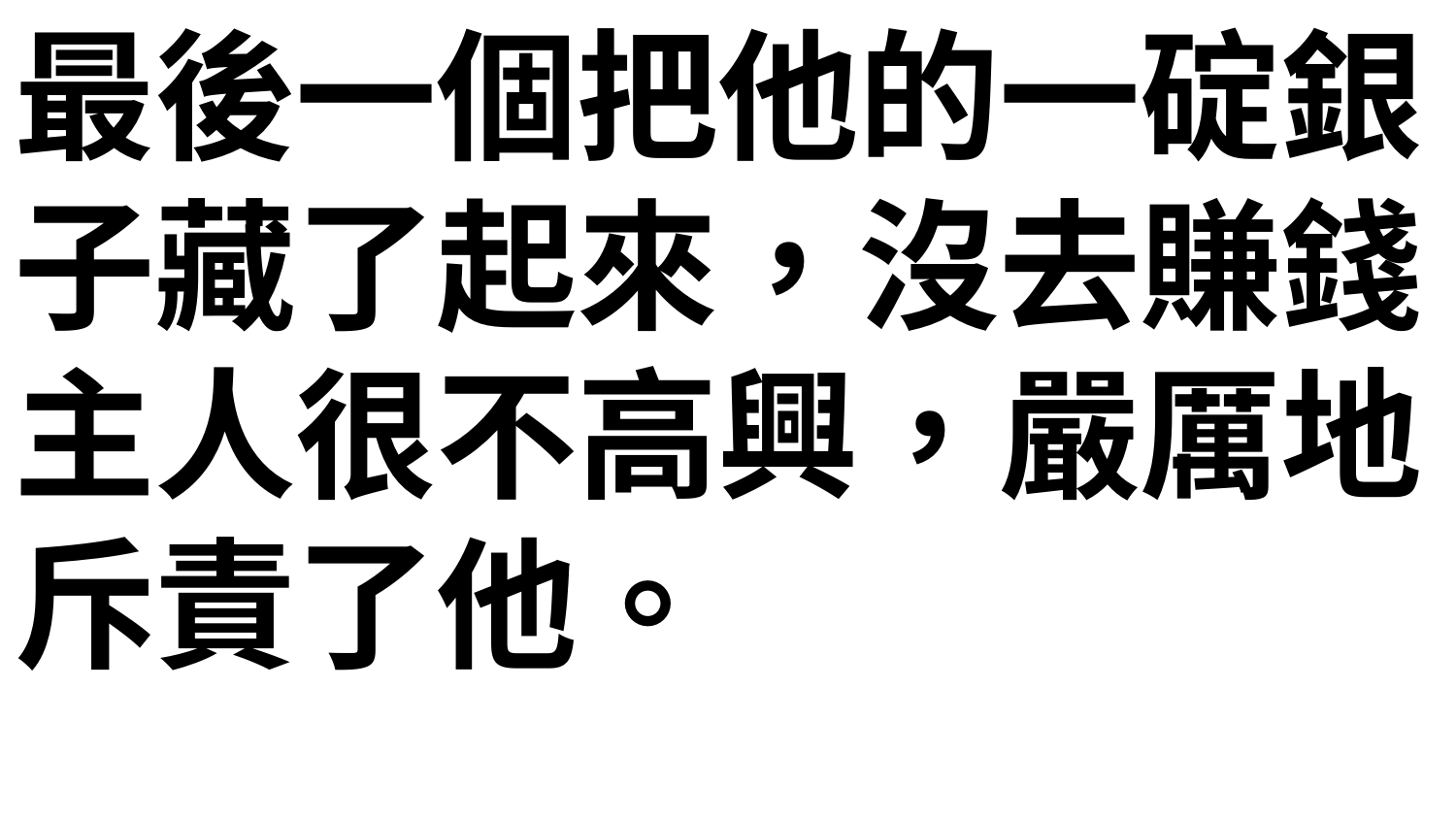

最後一個把他的一碇銀子藏了起來，沒去賺錢。主人很不高興，嚴厲地斥責了他。